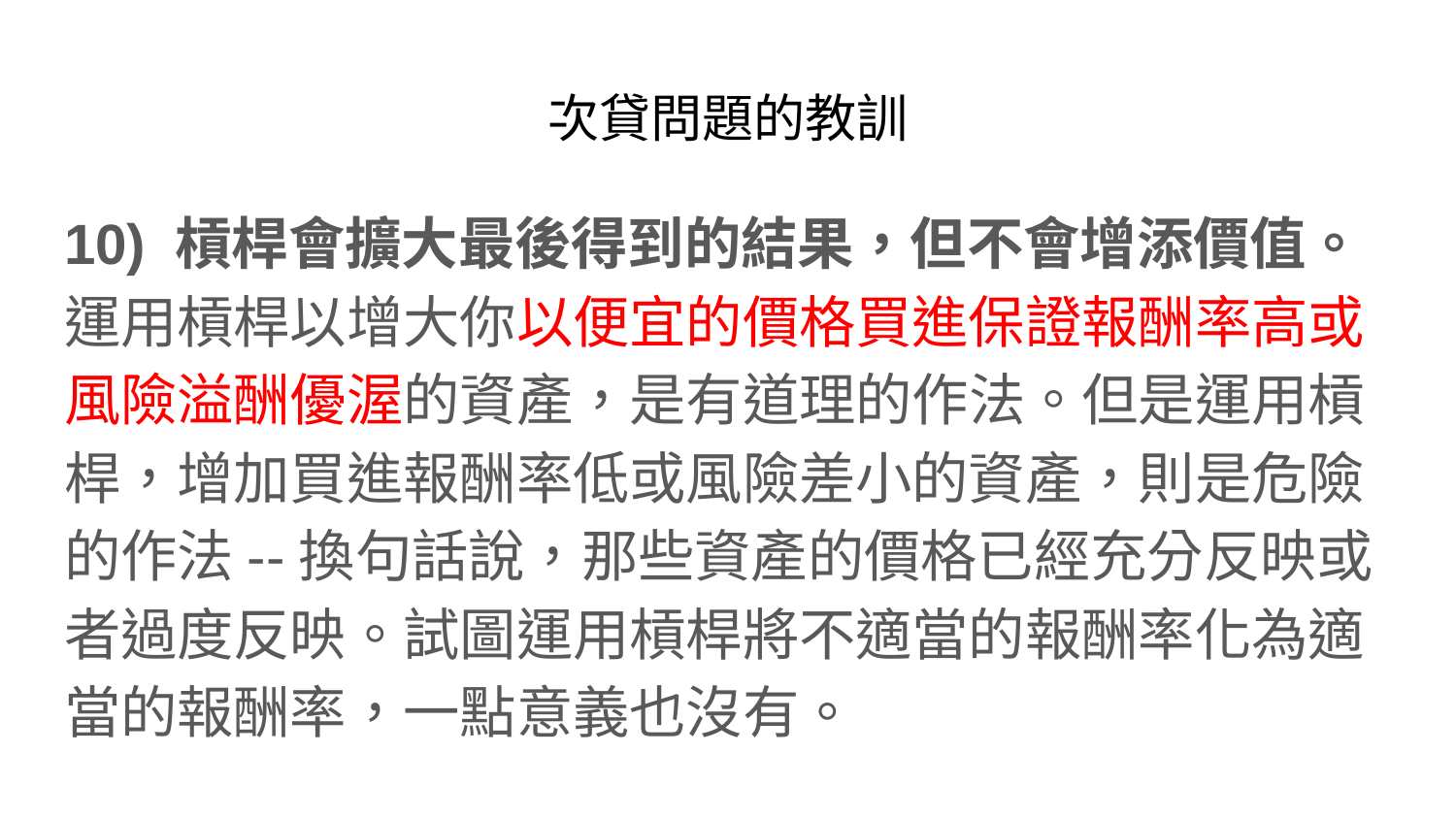

# 次貸問題的教訓

10) 槓桿會擴大最後得到的結果，但不會增添價值。運用槓桿以增大你以便宜的價格買進保證報酬率高或風險溢酬優渥的資產，是有道理的作法。但是運用槓桿，增加買進報酬率低或風險差小的資產，則是危險的作法--換句話說，那些資產的價格已經充分反映或者過度反映。試圖運用槓桿將不適當的報酬率化為適當的報酬率，一點意義也沒有。